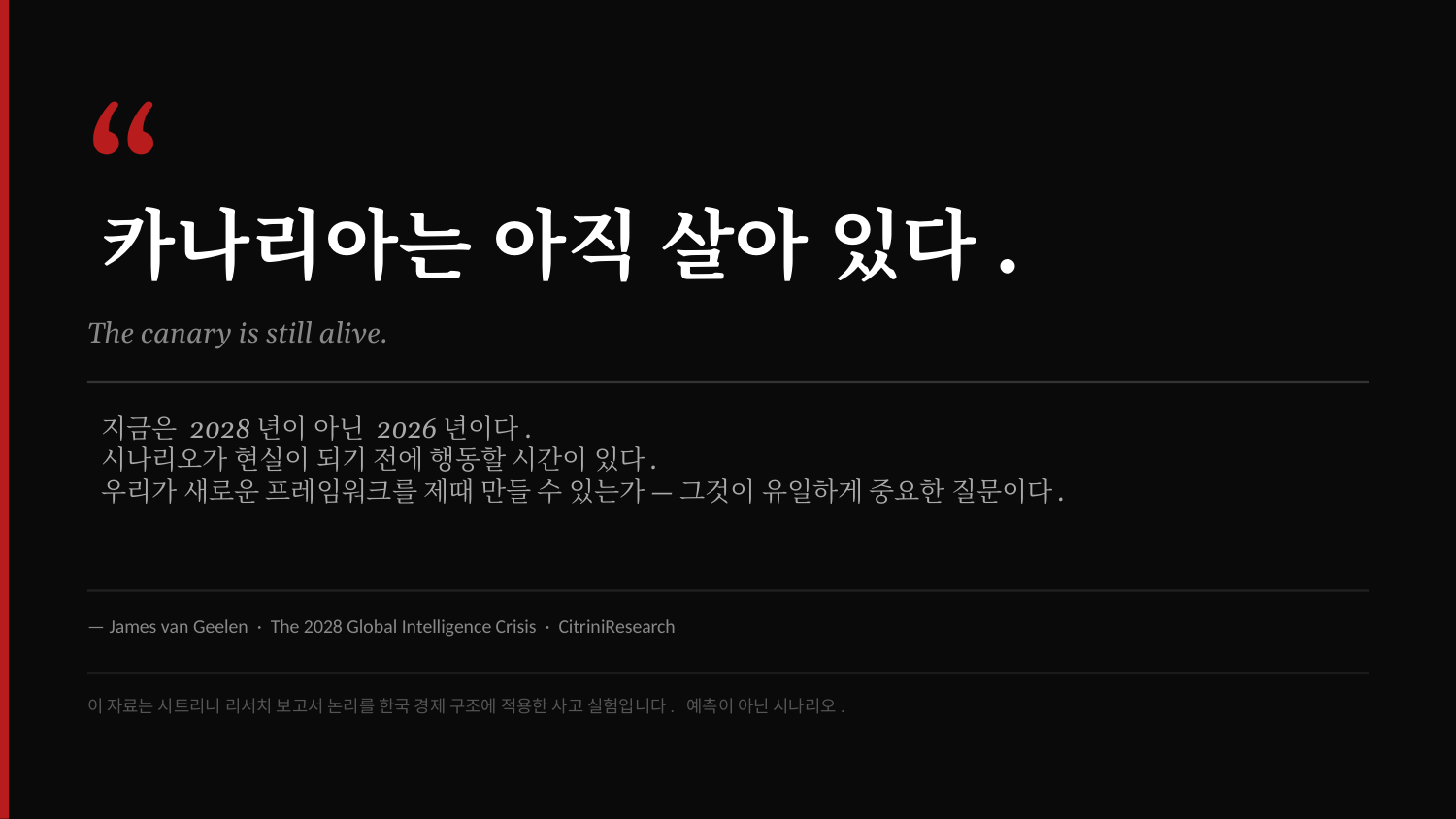

“
카나리아는 아직 살아 있다.
The canary is still alive.

지금은 2028년이 아닌 2026년이다.
시나리오가 현실이 되기 전에 행동할 시간이 있다.
우리가 새로운 프레임워크를 제때 만들 수 있는가 — 그것이 유일하게 중요한 질문이다.

— James van Geelen  ·  The 2028 Global Intelligence Crisis  ·  CitriniResearch

이 자료는 시트리니 리서치 보고서 논리를 한국 경제 구조에 적용한 사고 실험입니다.  예측이 아닌 시나리오.